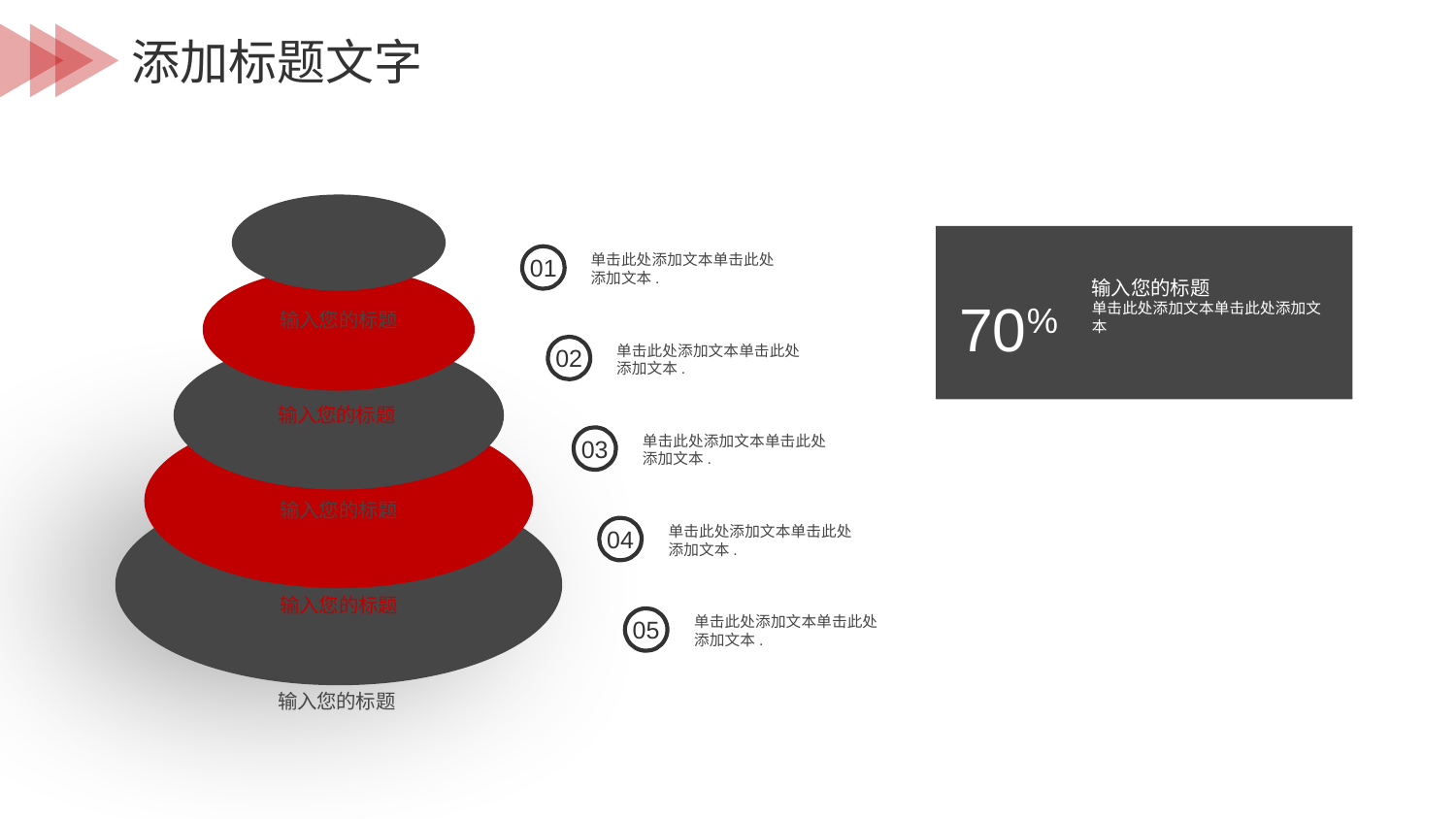

单击此处添加文本单击此处添加文本.
01

70%
输入您的标题
单击此处添加文本单击此处添加文本
输入您的标题

单击此处添加文本单击此处添加文本.
02

输入您的标题
单击此处添加文本单击此处添加文本.
03
输入您的标题
单击此处添加文本单击此处添加文本.
04
输入您的标题
单击此处添加文本单击此处添加文本.
05
输入您的标题